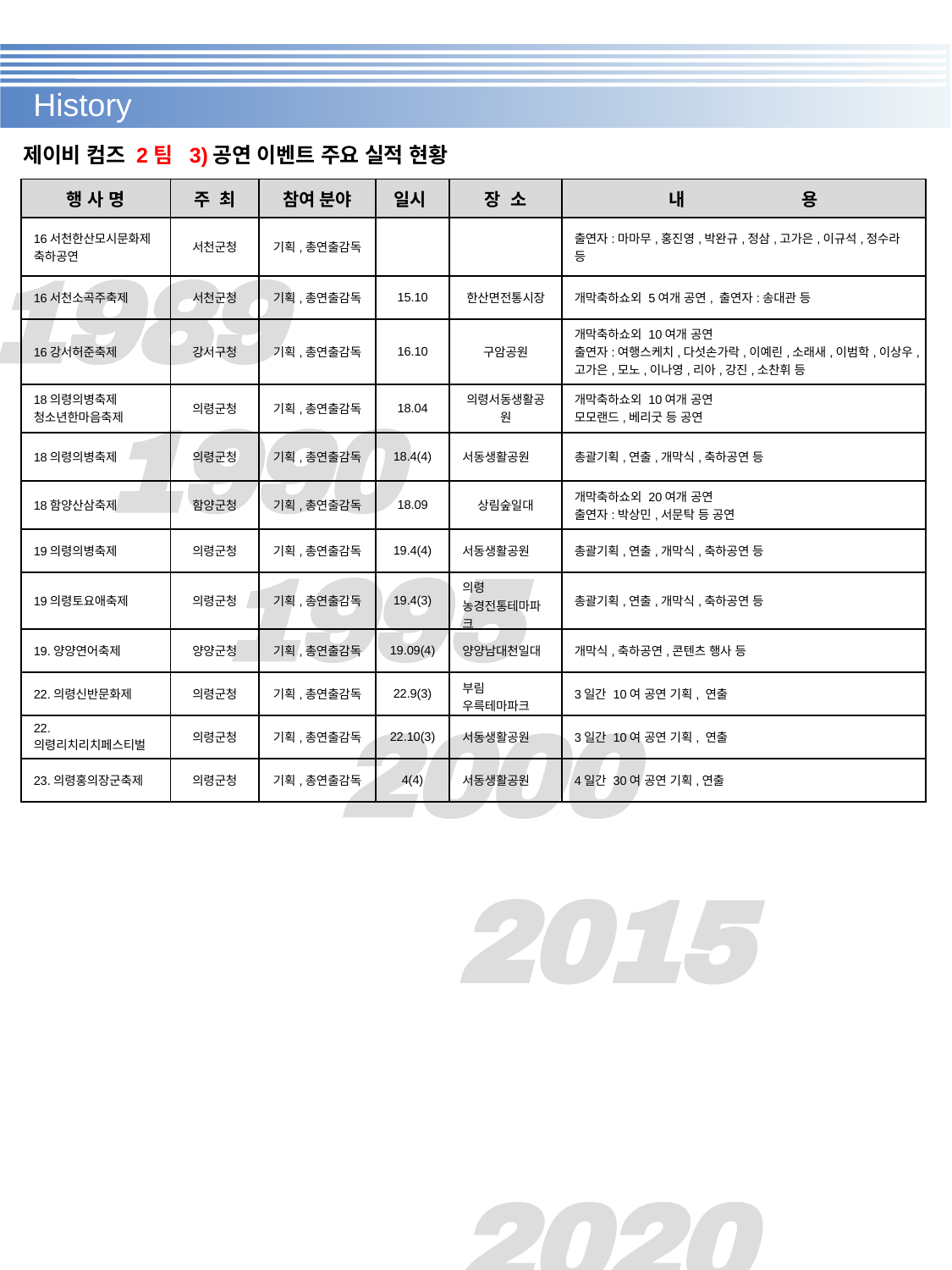

History
제이비 컴즈 2팀  3)공연 이벤트 주요 실적 현황
| 행 사 명 | 주 최 | 참여 분야 | 일시 | 장 소 | 내 용 |
| --- | --- | --- | --- | --- | --- |
| 16서천한산모시문화제 축하공연 | 서천군청 | 기획,총연출감독 |  |  | 출연자:마마무,홍진영,박완규,정삼,고가은,이규석,정수라 등 |
| 16서천소곡주축제 | 서천군청 | 기획,총연출감독 | 15.10 | 한산면전통시장 | 개막축하쇼외 5여개 공연, 출연자:송대관 등 |
| 16강서허준축제 | 강서구청 | 기획,총연출감독 | 16.10 | 구암공원 | 개막축하쇼외 10여개 공연 출연자:여행스케치,다섯손가락,이예린,소래새,이범학,이상우,고가은,모노,이나영,리아,강진,소찬휘 등 |
| 18의령의병축제 청소년한마음축제 | 의령군청 | 기획,총연출감독 | 18.04 | 의령서동생활공원 | 개막축하쇼외 10여개 공연 모모랜드,베리굿 등 공연 |
| 18의령의병축제 | 의령군청 | 기획,총연출감독 | 18.4(4) | 서동생활공원 | 총괄기획,연출,개막식,축하공연 등 |
| 18함양산삼축제 | 함양군청 | 기획,총연출감독 | 18.09 | 상림숲일대 | 개막축하쇼외 20여개 공연 출연자:박상민,서문탁 등 공연 |
| 19의령의병축제 | 의령군청 | 기획,총연출감독 | 19.4(4) | 서동생활공원 | 총괄기획,연출,개막식,축하공연 등 |
| 19의령토요애축제 | 의령군청 | 기획,총연출감독 | 19.4(3) | 의령 농경전통테마파크 | 총괄기획,연출,개막식,축하공연 등 |
| 19.양양연어축제 | 양양군청 | 기획,총연출감독 | 19.09(4) | 양양남대천일대 | 개막식,축하공연,콘텐츠 행사 등 |
| 22.의령신반문화제 | 의령군청 | 기획,총연출감독 | 22.9(3) | 부림 우륵테마파크 | 3일간 10여 공연 기획, 연출 |
| 22.의령리치리치페스티벌 | 의령군청 | 기획,총연출감독 | 22.10(3) | 서동생활공원 | 3일간 10여 공연 기획, 연출 |
| 23.의령홍의장군축제 | 의령군청 | 기획,총연출감독 | 4(4) | 서동생활공원 | 4일간 30여 공연 기획,연출 |
1989
1990
1995
2000
2015
		2020